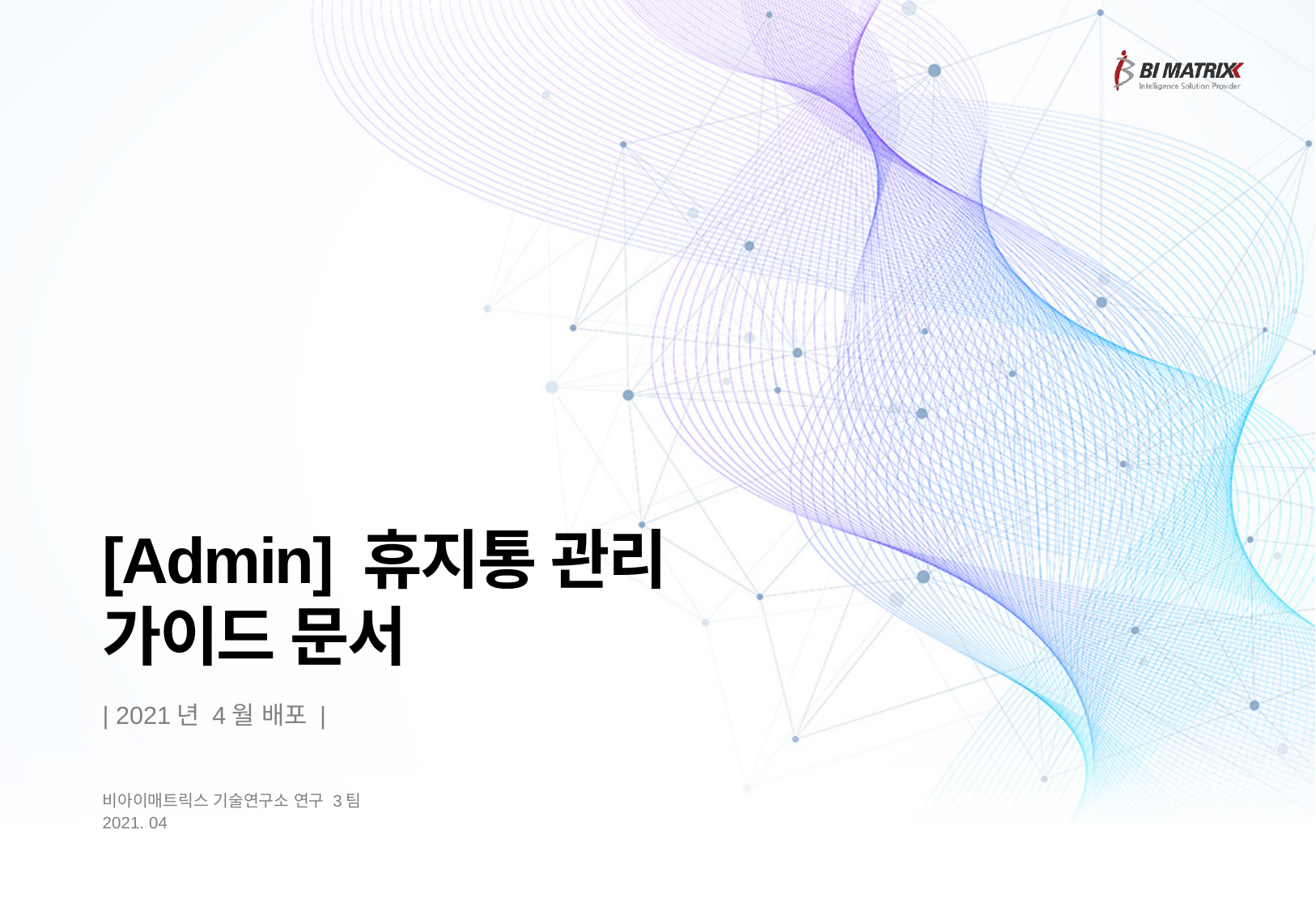

# [Admin] 휴지통 관리 가이드 문서
| 2021년 4월 배포 |
비아이매트릭스 기술연구소 연구 3팀
2021. 04